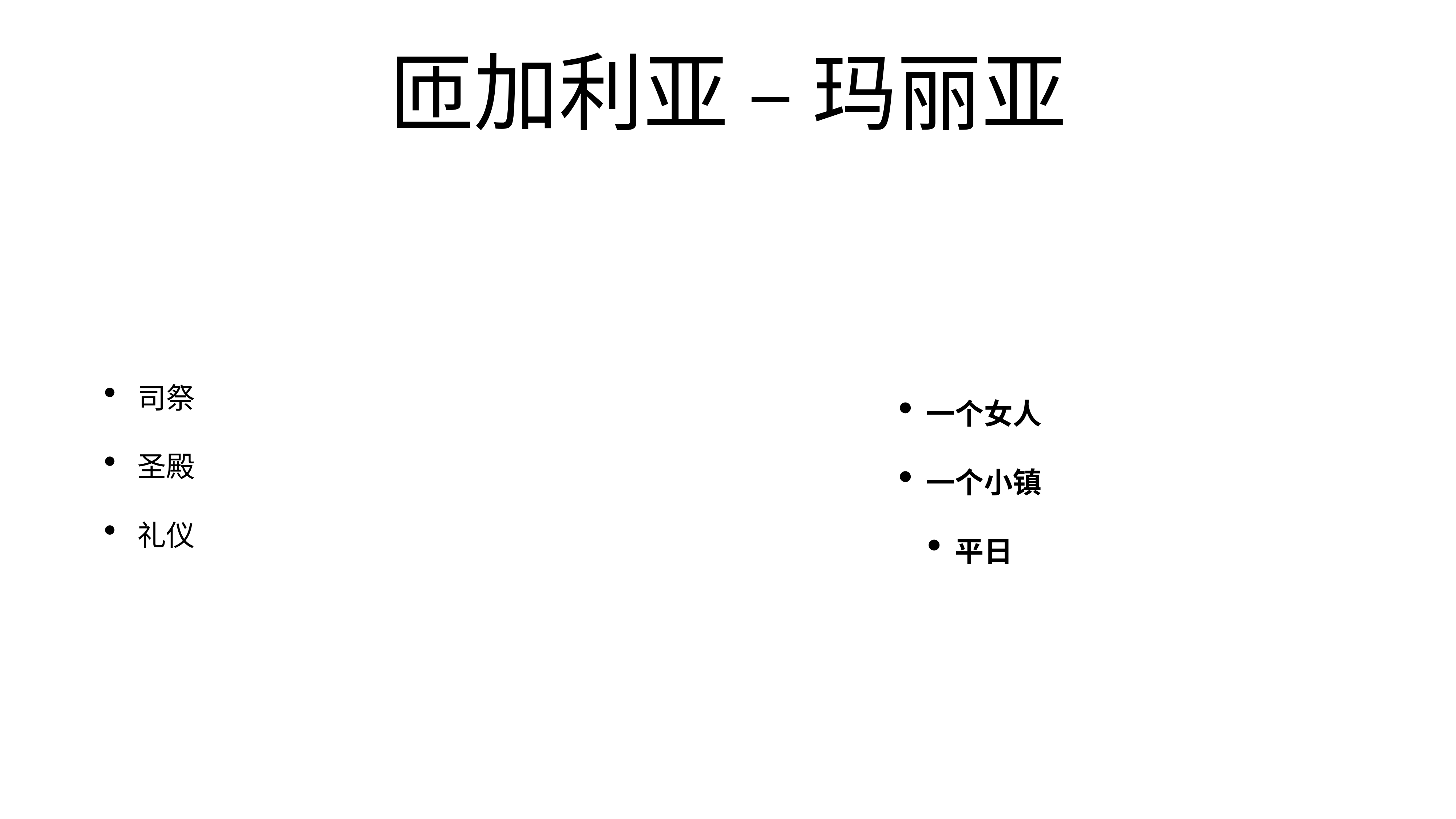

# 匝加利亚 – 玛丽亚
司祭
圣殿
礼仪
一个女人
一个小镇
平日